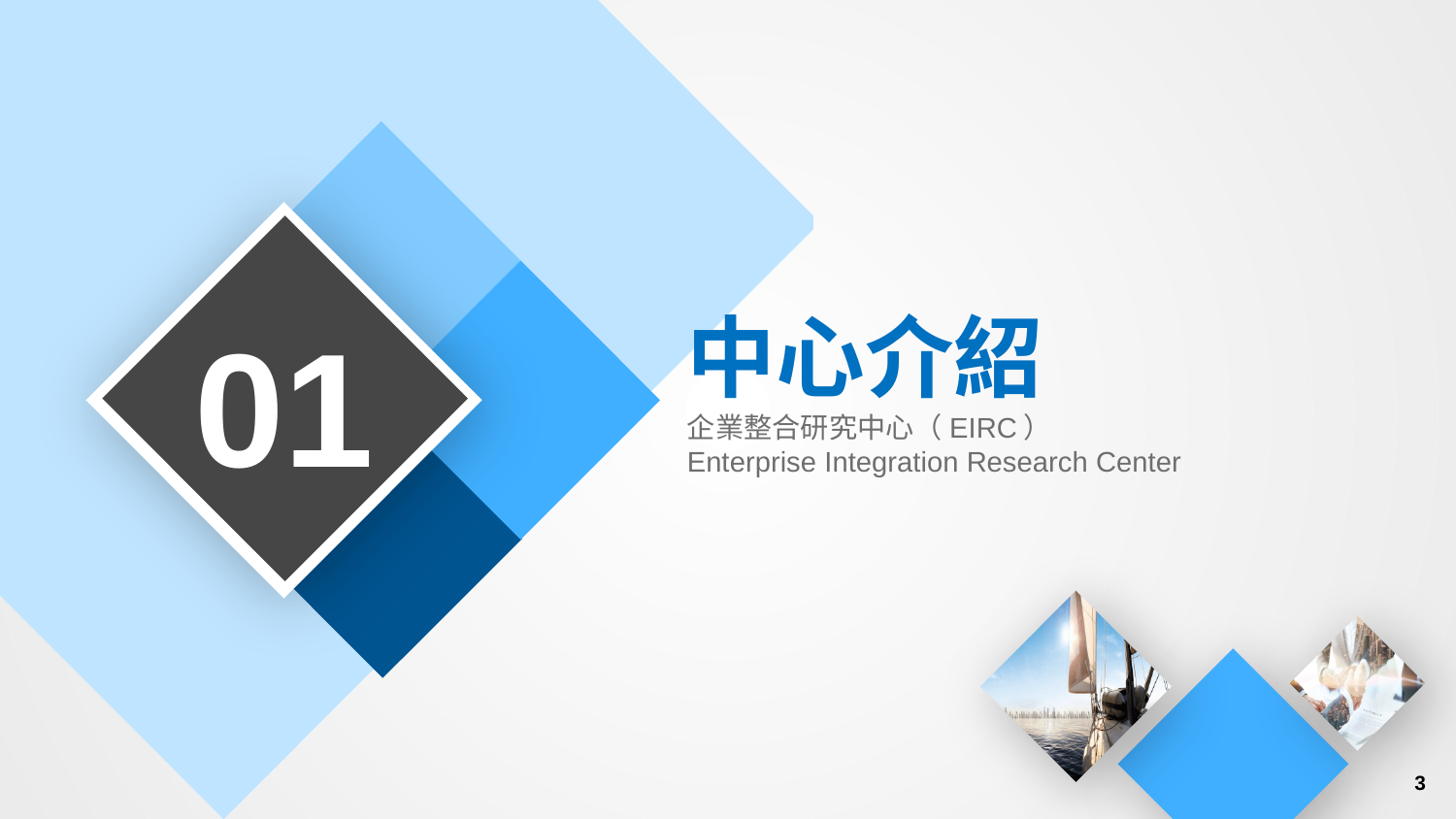

中心介紹
01

企業整合研究中心（EIRC）
Enterprise Integration Research Center

3